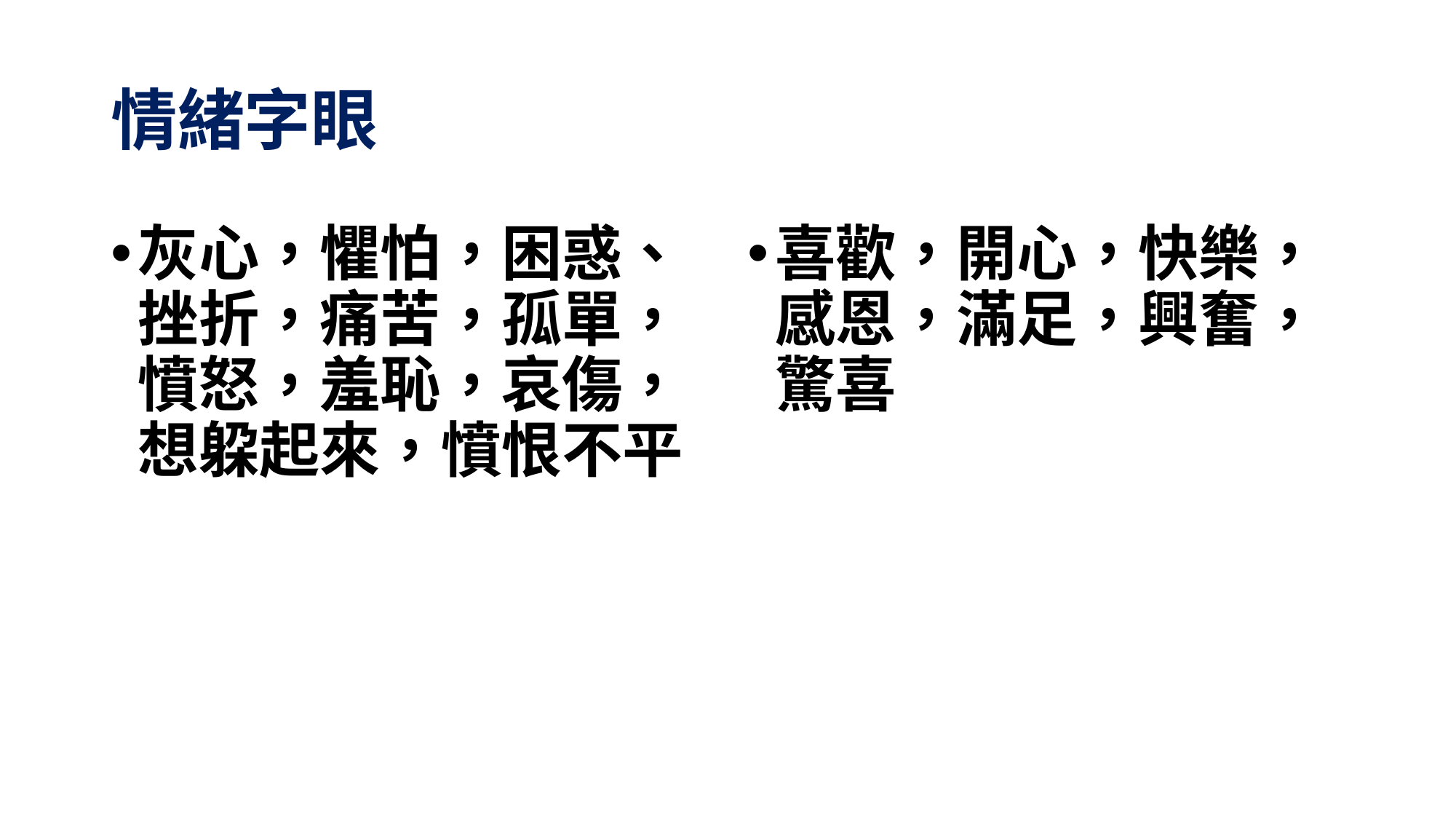

# 情緒字眼
灰心，懼怕，困惑、挫折，痛苦，孤單，憤怒，羞恥，哀傷，想躱起來，憤恨不平
喜歡，開心，快樂，感恩，滿足，興奮，驚喜